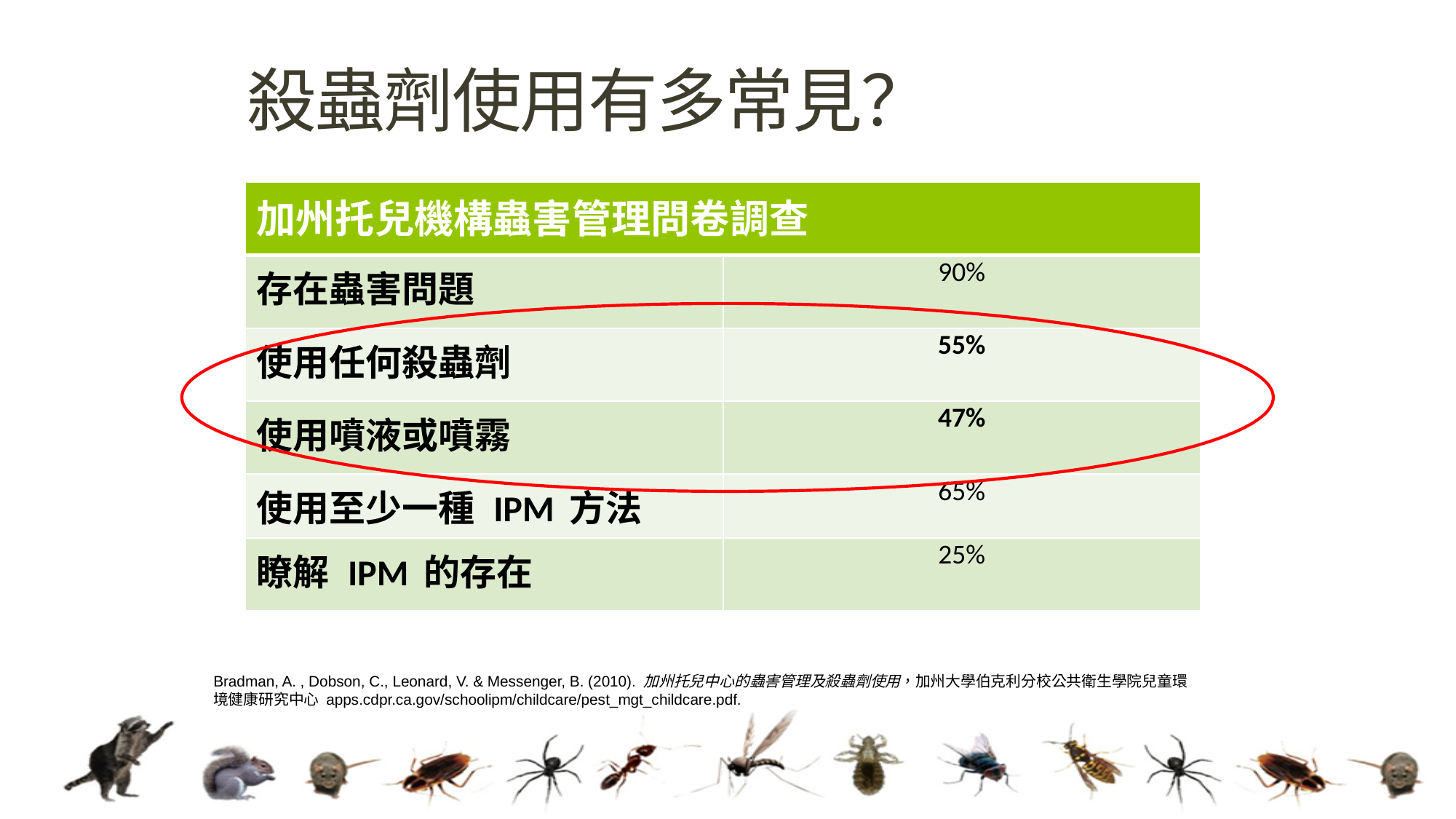

# 殺蟲劑使用有多常見？
| 加州托兒機構蟲害管理問卷調查 |  |
| --- | --- |
| 存在蟲害問題 | 90% |
| 使用任何殺蟲劑 | 55% |
| 使用噴液或噴霧 | 47% |
| 使用至少一種 IPM 方法 | 65% |
| 瞭解 IPM 的存在 | 25% |

Bradman, A. , Dobson, C., Leonard, V. & Messenger, B. (2010). 加州托兒中心的蟲害管理及殺蟲劑使用，加州大學伯克利分校公共衛生學院兒童環境健康研究中心 apps.cdpr.ca.gov/schoolipm/childcare/pest_mgt_childcare.pdf.